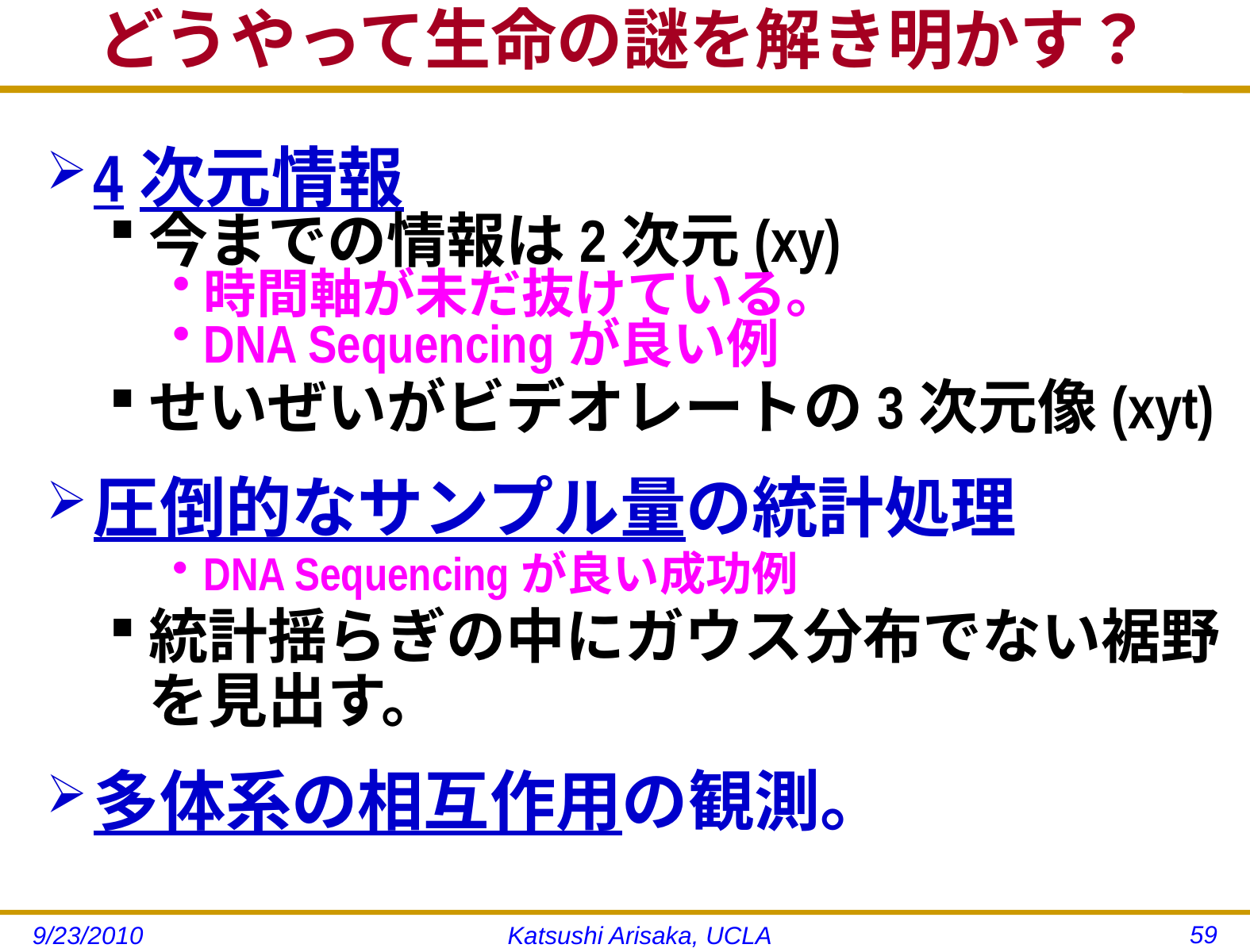

# どうやって生命の謎を解き明かす？
4次元情報
今までの情報は2次元(xy)
時間軸が未だ抜けている。
DNA Sequencingが良い例
せいぜいがビデオレートの3次元像(xyt)
圧倒的なサンプル量の統計処理
DNA Sequencingが良い成功例
統計揺らぎの中にガウス分布でない裾野を見出す。
多体系の相互作用の観測。
59
9/23/2010
Katsushi Arisaka, UCLA